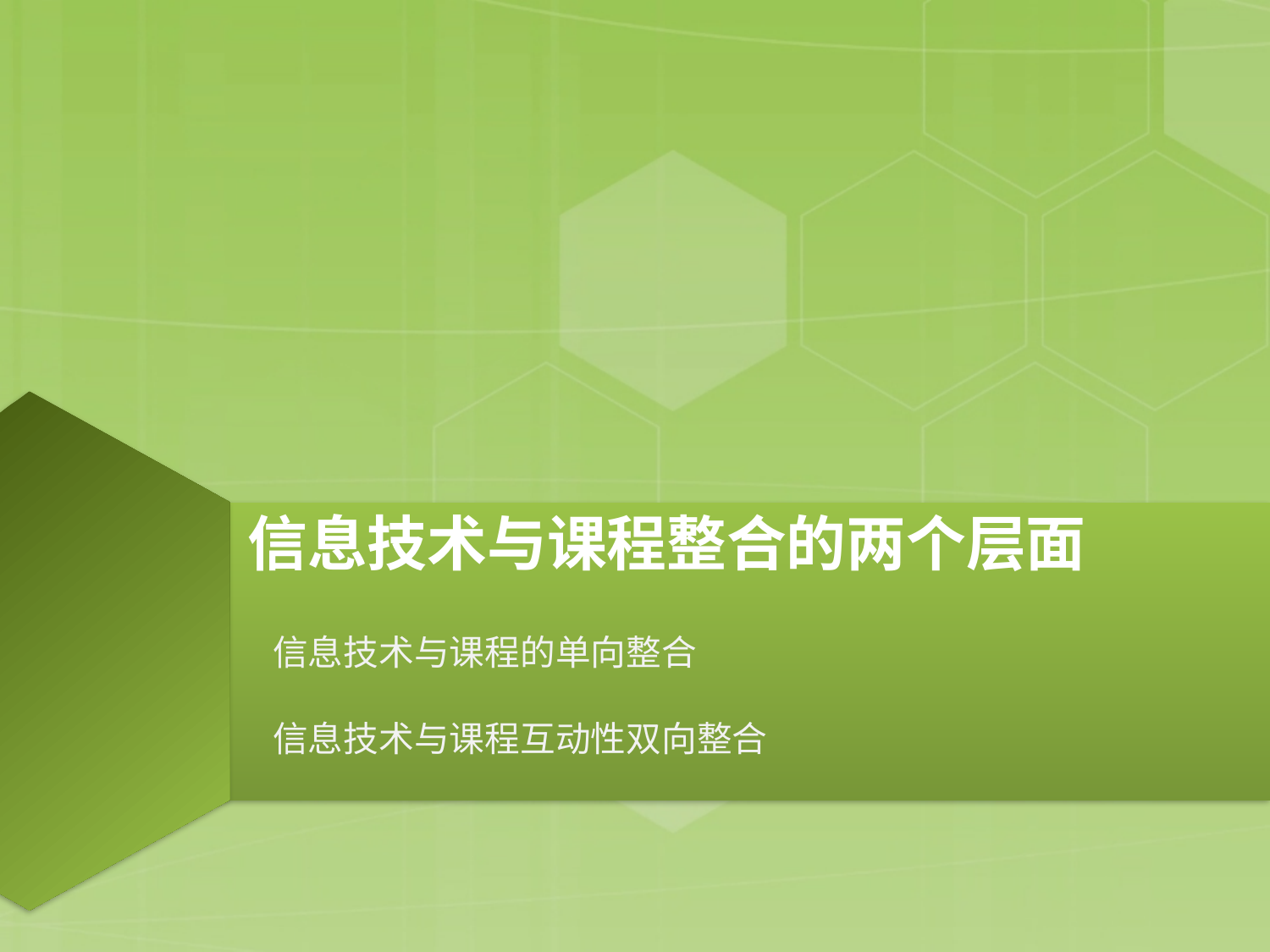

# 信息技术与课程整合的两个层面
信息技术与课程的单向整合

信息技术与课程互动性双向整合